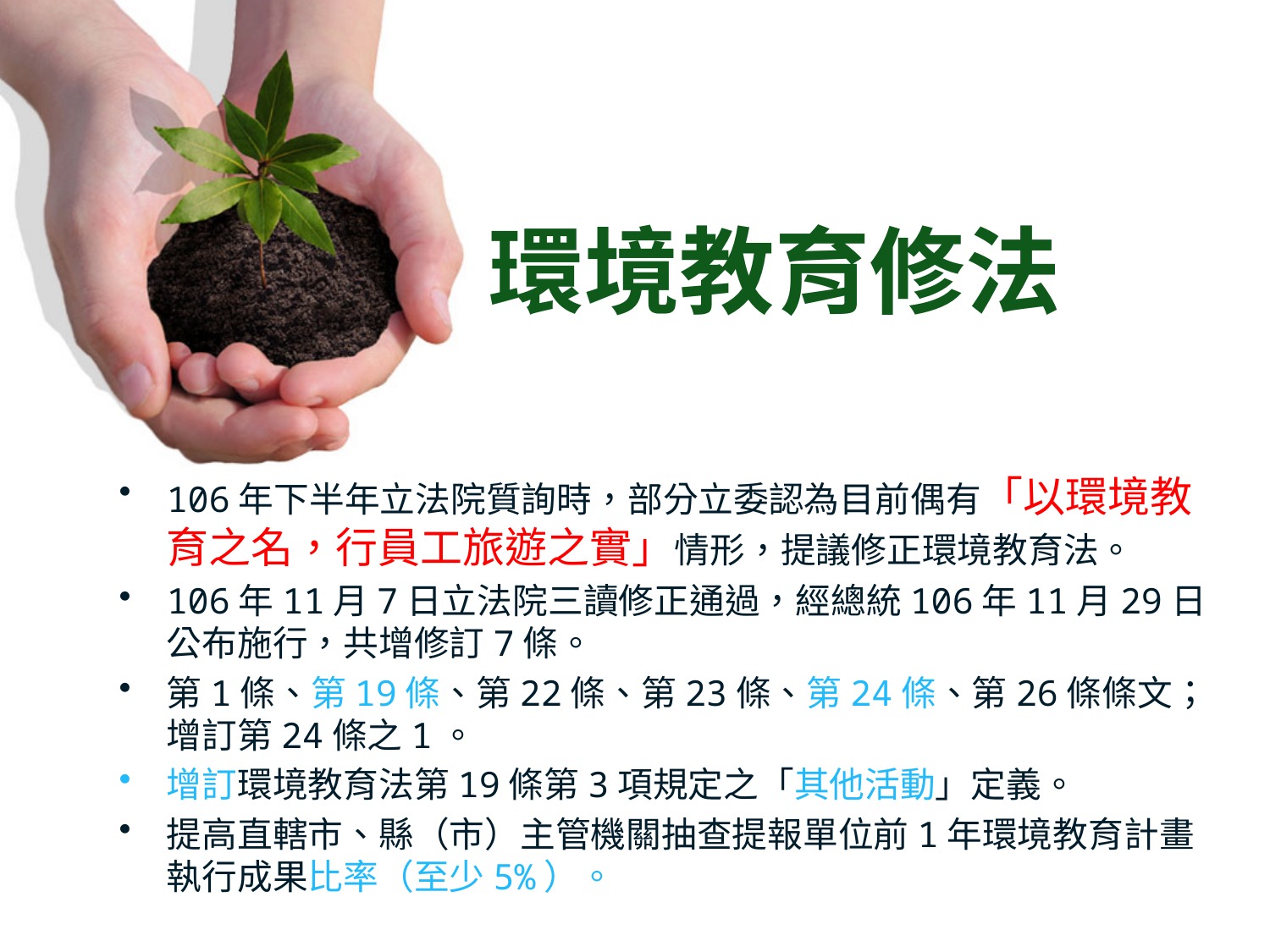

# 環境教育修法
106年下半年立法院質詢時，部分立委認為目前偶有「以環境教育之名，行員工旅遊之實」情形，提議修正環境教育法。
106年11月7日立法院三讀修正通過，經總統106年11月29日公布施行，共增修訂7條。
第1條、第19條、第22條、第23條、第24條、第26條條文；增訂第24條之1。
增訂環境教育法第19條第3項規定之「其他活動」定義。
提高直轄市、縣（市）主管機關抽查提報單位前1年環境教育計畫執行成果比率（至少5%）。